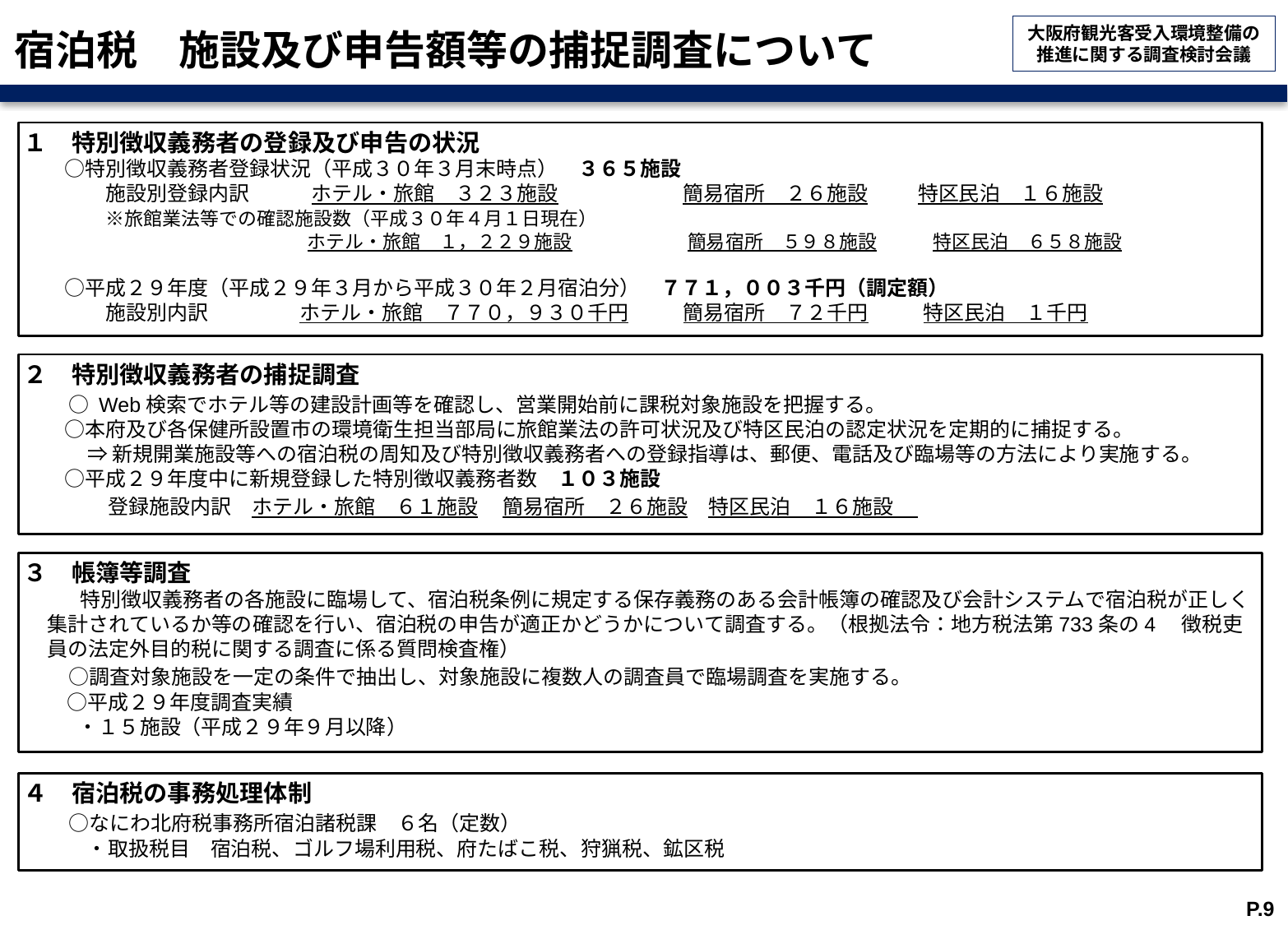

# 宿泊税　施設及び申告額等の捕捉調査について
１　特別徴収義務者の登録及び申告の状況
　　○特別徴収義務者登録状況（平成３０年３月末時点）　３６５施設
　　　　施設別登録内訳　　　ホテル・旅館　３２３施設　　　              簡易宿所　２６施設           特区民泊　１６施設
　　　　※旅館業法等での確認施設数（平成３０年４月１日現在）
　　　　　　　　　　　　　　　ホテル・旅館　１，２２９施設　　                  簡易宿所　５９８施設             特区民泊　６５８施設

　　○平成２９年度（平成２９年３月から平成３０年２月宿泊分）　７７１，００３千円（調定額）
　　　　施設別内訳　　　　  ホテル・旅館　７７０，９３０千円　　   簡易宿所　７２千円　　   特区民泊　１千円
２　特別徴収義務者の捕捉調査
　    ○ Web検索でホテル等の建設計画等を確認し、営業開始前に課税対象施設を把握する。
　　○本府及び各保健所設置市の環境衛生担当部局に旅館業法の許可状況及び特区民泊の認定状況を定期的に捕捉する。
　     　⇒ 新規開業施設等への宿泊税の周知及び特別徴収義務者への登録指導は、郵便、電話及び臨場等の方法により実施する。
　　○平成２９年度中に新規登録した特別徴収義務者数　１０３施設
　　　     登録施設内訳　ホテル・旅館　６１施設　 簡易宿所　２６施設　特区民泊　１６施設

３　帳簿等調査
　　 特別徴収義務者の各施設に臨場して、宿泊税条例に規定する保存義務のある会計帳簿の確認及び会計システムで宿泊税が正しく集計されているか等の確認を行い、宿泊税の申告が適正かどうかについて調査する。（根拠法令：地方税法第733条の4　徴税吏員の法定外目的税に関する調査に係る質問検査権）
　    ○調査対象施設を一定の条件で抽出し、対象施設に複数人の調査員で臨場調査を実施する。
　     ○平成２９年度調査実績
　　   ・１５施設（平成２９年９月以降）

４　宿泊税の事務処理体制
　    ○なにわ北府税事務所宿泊諸税課　６名（定数）
　　     ・取扱税目　宿泊税、ゴルフ場利用税、府たばこ税、狩猟税、鉱区税
P.9